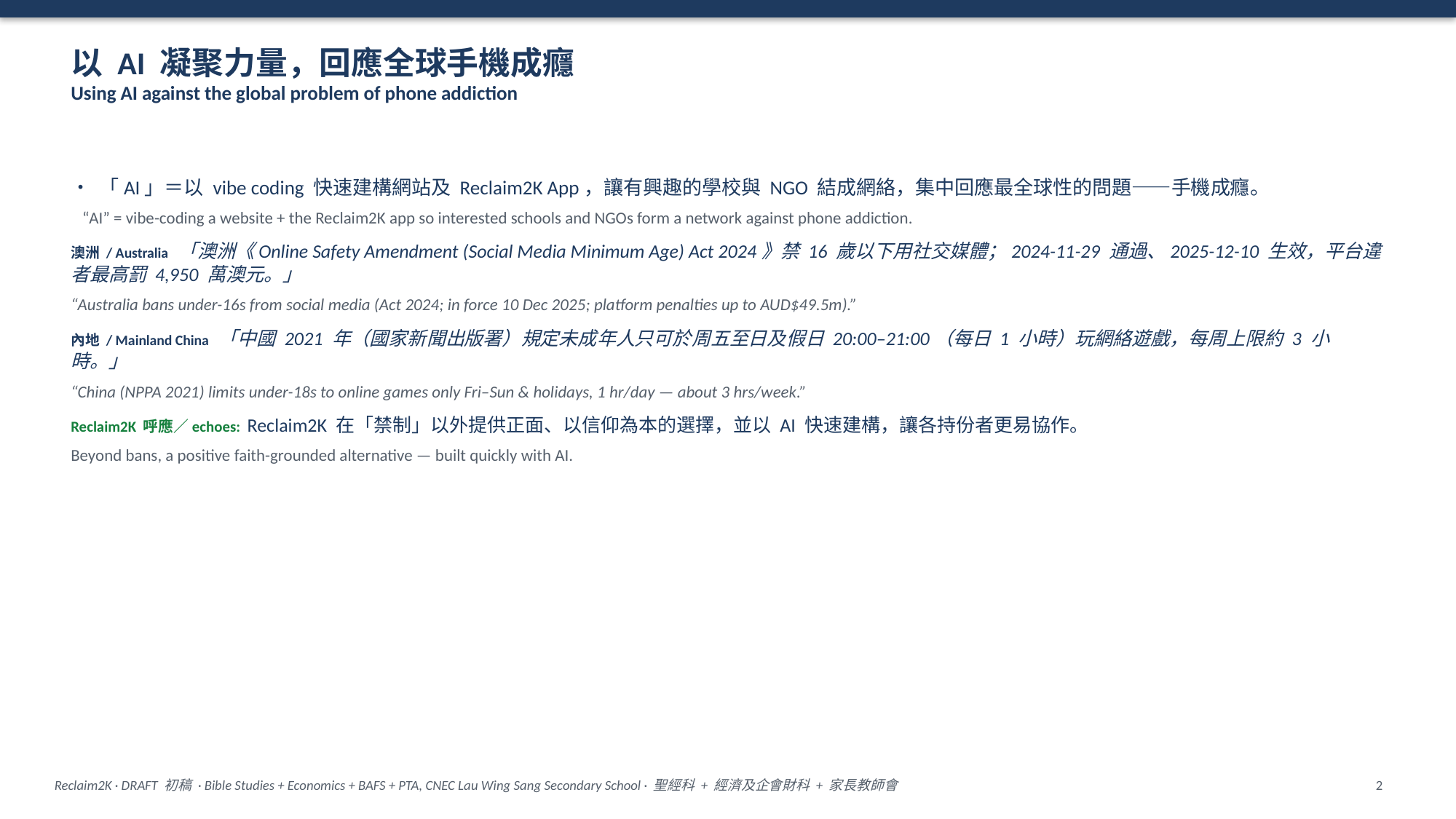

以 AI 凝聚力量，回應全球手機成癮
Using AI against the global problem of phone addiction
• 「AI」＝以 vibe coding 快速建構網站及 Reclaim2K App，讓有興趣的學校與 NGO 結成網絡，集中回應最全球性的問題——手機成癮。
   “AI” = vibe-coding a website + the Reclaim2K app so interested schools and NGOs form a network against phone addiction.
澳洲 / Australia  「澳洲《Online Safety Amendment (Social Media Minimum Age) Act 2024》禁 16 歲以下用社交媒體；2024-11-29 通過、2025-12-10 生效，平台違者最高罰 4,950 萬澳元。」
“Australia bans under-16s from social media (Act 2024; in force 10 Dec 2025; platform penalties up to AUD$49.5m).”
內地 / Mainland China  「中國 2021 年（國家新聞出版署）規定未成年人只可於周五至日及假日 20:00–21:00（每日 1 小時）玩網絡遊戲，每周上限約 3 小時。」
“China (NPPA 2021) limits under-18s to online games only Fri–Sun & holidays, 1 hr/day — about 3 hrs/week.”
Reclaim2K 呼應／echoes:  Reclaim2K 在「禁制」以外提供正面、以信仰為本的選擇，並以 AI 快速建構，讓各持份者更易協作。
Beyond bans, a positive faith-grounded alternative — built quickly with AI.
Reclaim2K · DRAFT 初稿 · Bible Studies + Economics + BAFS + PTA, CNEC Lau Wing Sang Secondary School · 聖經科 + 經濟及企會財科 + 家長教師會
2